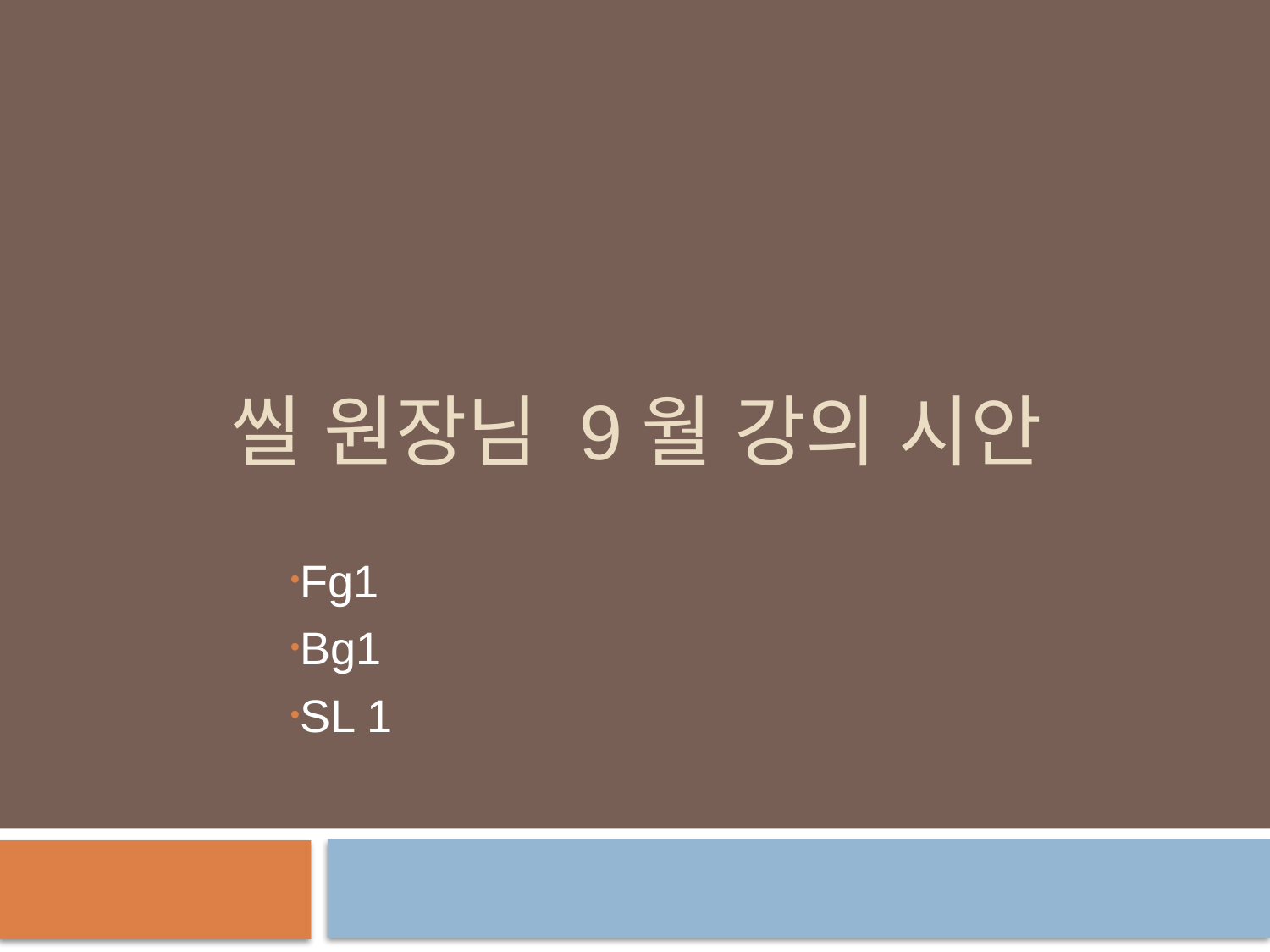

# 씰 원장님 9월 강의 시안
Fg1
Bg1
SL 1